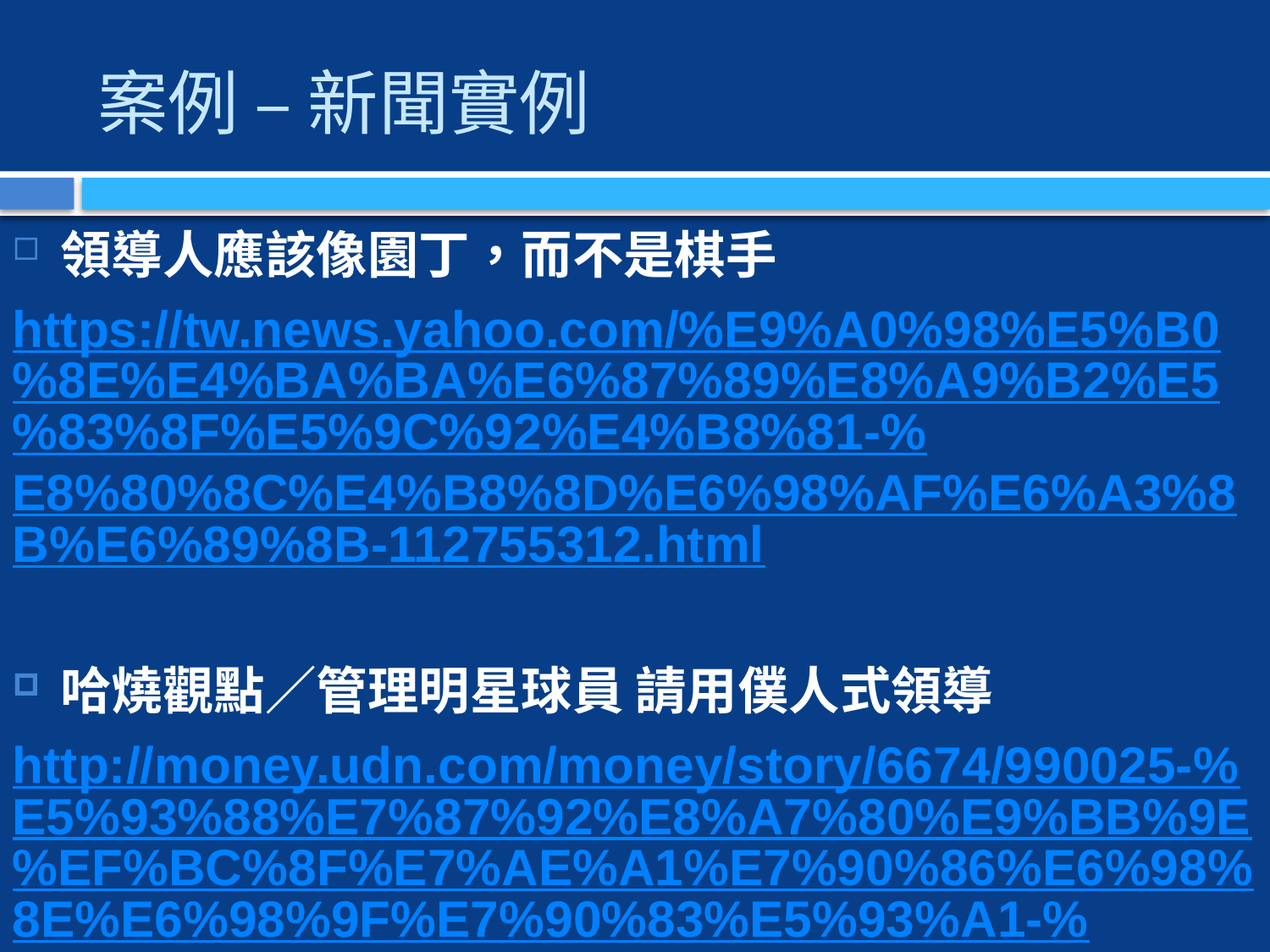

# 案例 – 新聞實例
領導人應該像園丁，而不是棋手
https://tw.news.yahoo.com/%E9%A0%98%E5%B0%8E%E4%BA%BA%E6%87%89%E8%A9%B2%E5%83%8F%E5%9C%92%E4%B8%81-%E8%80%8C%E4%B8%8D%E6%98%AF%E6%A3%8B%E6%89%8B-112755312.html

哈燒觀點／管理明星球員 請用僕人式領導
http://money.udn.com/money/story/6674/990025-%E5%93%88%E7%87%92%E8%A7%80%E9%BB%9E%EF%BC%8F%E7%AE%A1%E7%90%86%E6%98%8E%E6%98%9F%E7%90%83%E5%93%A1-%E8%AB%8B%E7%94%A8%E5%83%95%E4%BA%BA%E5%BC%8F%E9%A0%98%E5%B0%8E